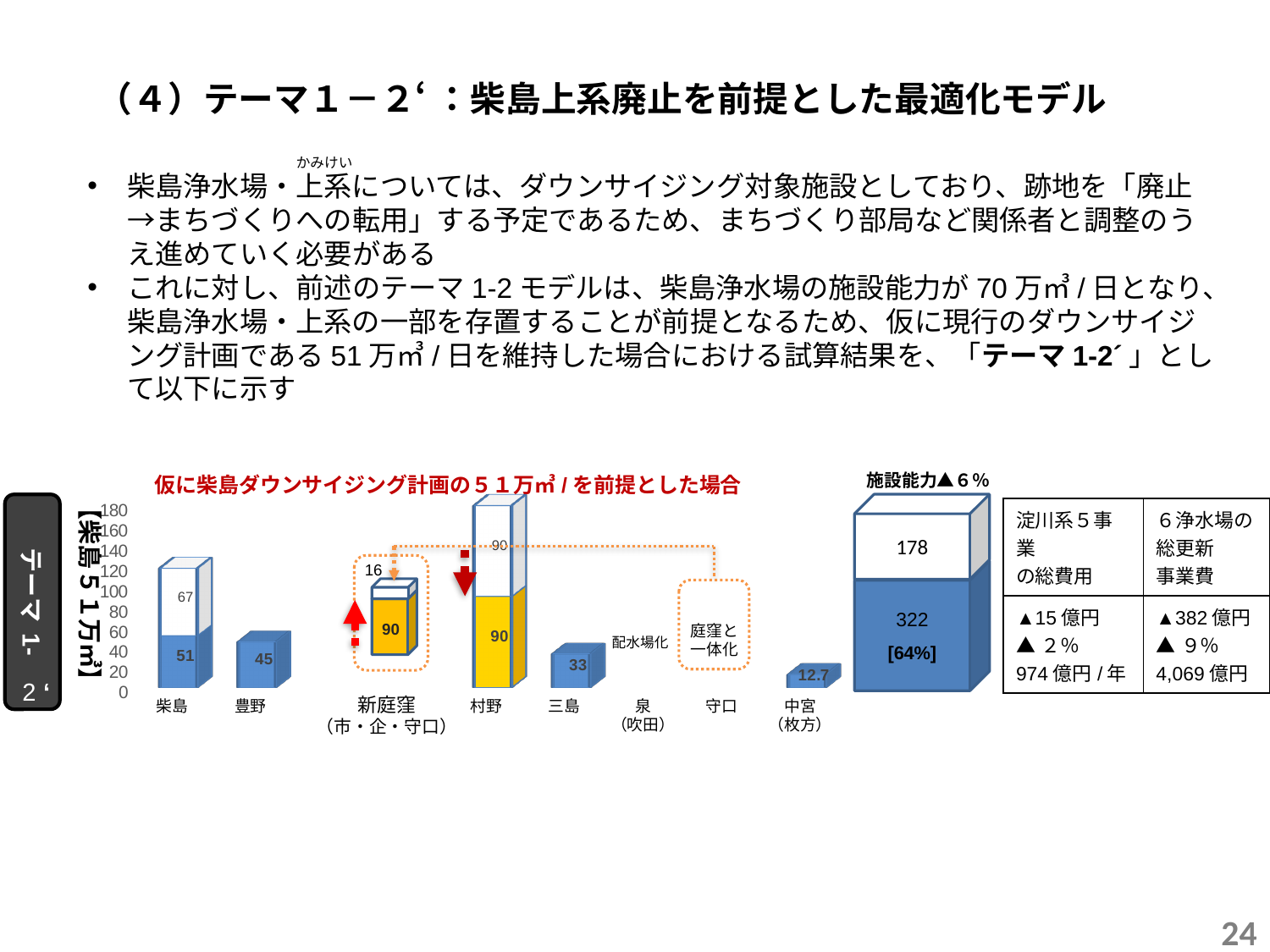

（４）テーマ１－２‘ ：柴島上系廃止を前提とした最適化モデル
かみけい
柴島浄水場・上系については、ダウンサイジング対象施設としており、跡地を「廃止→まちづくりへの転用」する予定であるため、まちづくり部局など関係者と調整のうえ進めていく必要がある
これに対し、前述のテーマ1-2モデルは、柴島浄水場の施設能力が70万㎥/日となり、柴島浄水場・上系の一部を存置することが前提となるため、仮に現行のダウンサイジング計画である51万㎥/日を維持した場合における試算結果を、「テーマ1-2´」として以下に示す
施設能力▲６％
仮に柴島ダウンサイジング計画の５１万㎥/を前提とした場合
【柴島５１万㎥】

[unsupported chart]

178
テーマ 1-
| 淀川系５事業 の総費用 | ６浄水場の 総更新 事業費 |
| --- | --- |
| ▲15億円 ▲２％ 974億円/年 | ▲382億円 ▲９％ 4,069億円 |
16

322

[64%]

90
庭窪と
一体化
配水場化
2 ‘
新庭窪
（市・企・守口）
24